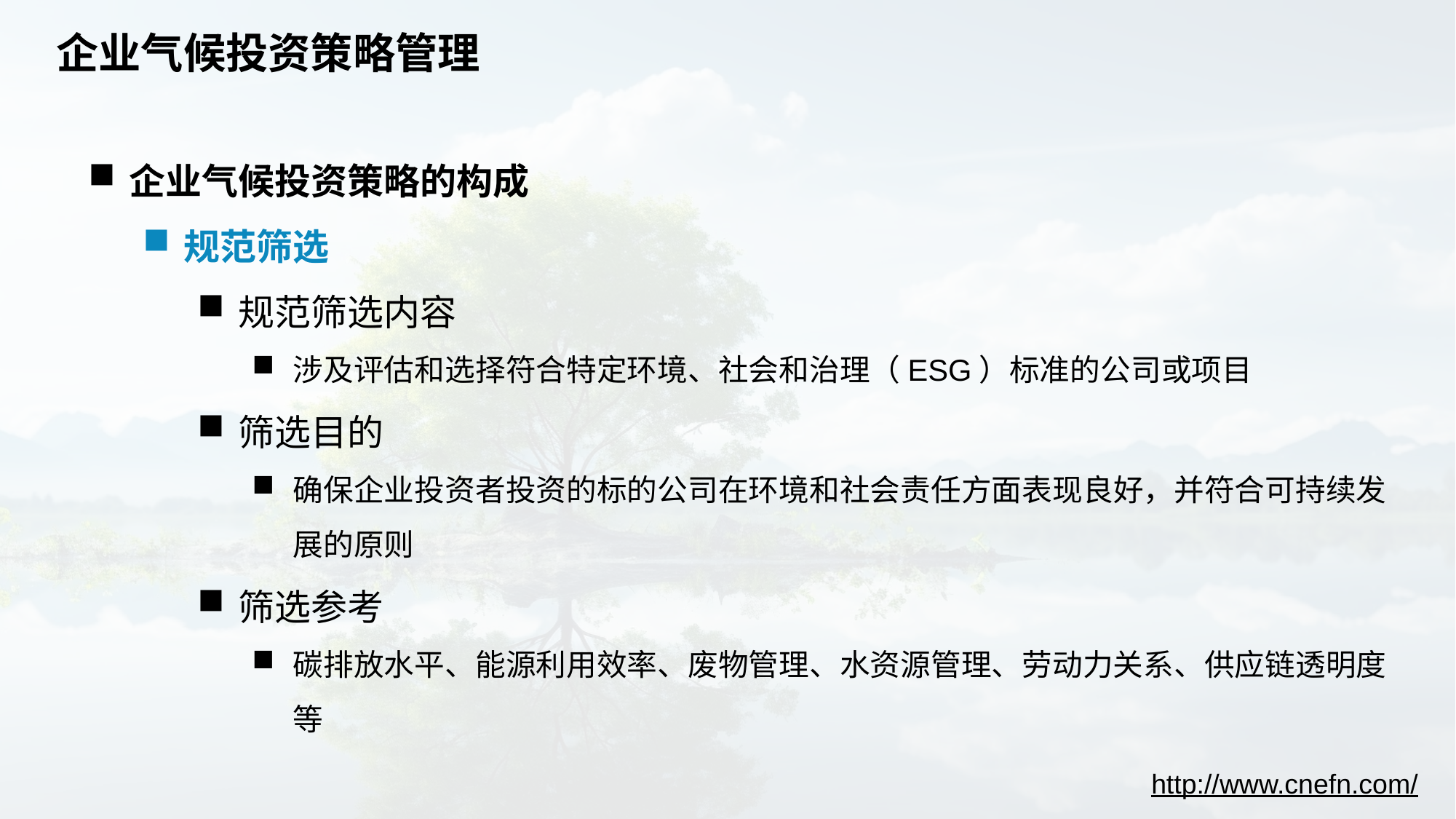

# 企业气候投资策略管理
企业气候投资策略的构成
规范筛选
规范筛选内容
涉及评估和选择符合特定环境、社会和治理（ESG）标准的公司或项目
筛选目的
确保企业投资者投资的标的公司在环境和社会责任方面表现良好，并符合可持续发展的原则
筛选参考
碳排放水平、能源利用效率、废物管理、水资源管理、劳动力关系、供应链透明度等